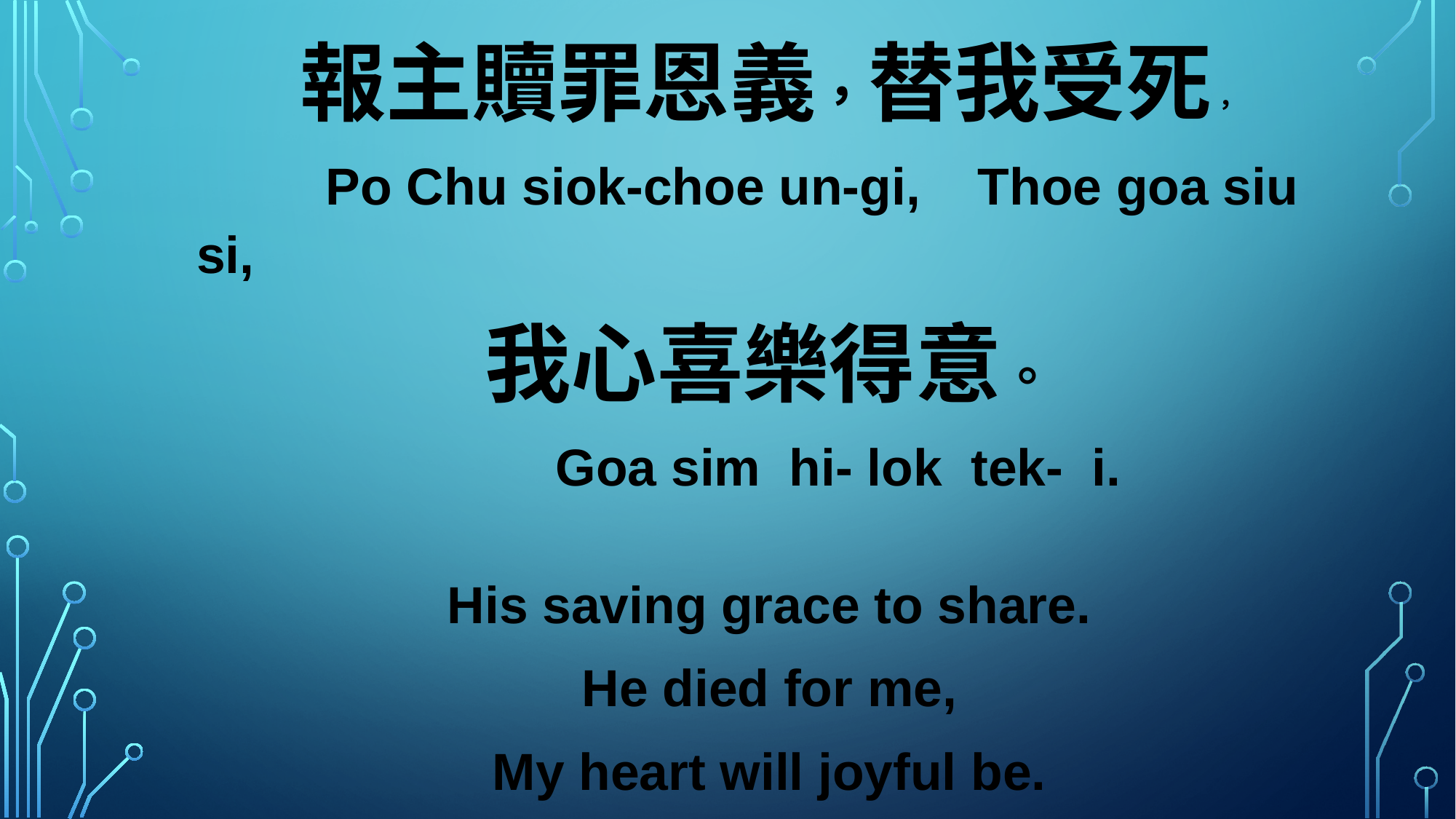

報主贖罪恩義，替我受死，
         Po Chu siok-choe un-gi,    Thoe goa siu si,
我心喜樂得意。
                         Goa sim  hi- lok  tek-  i.

His saving grace to share.
He died for me,
My heart will joyful be.